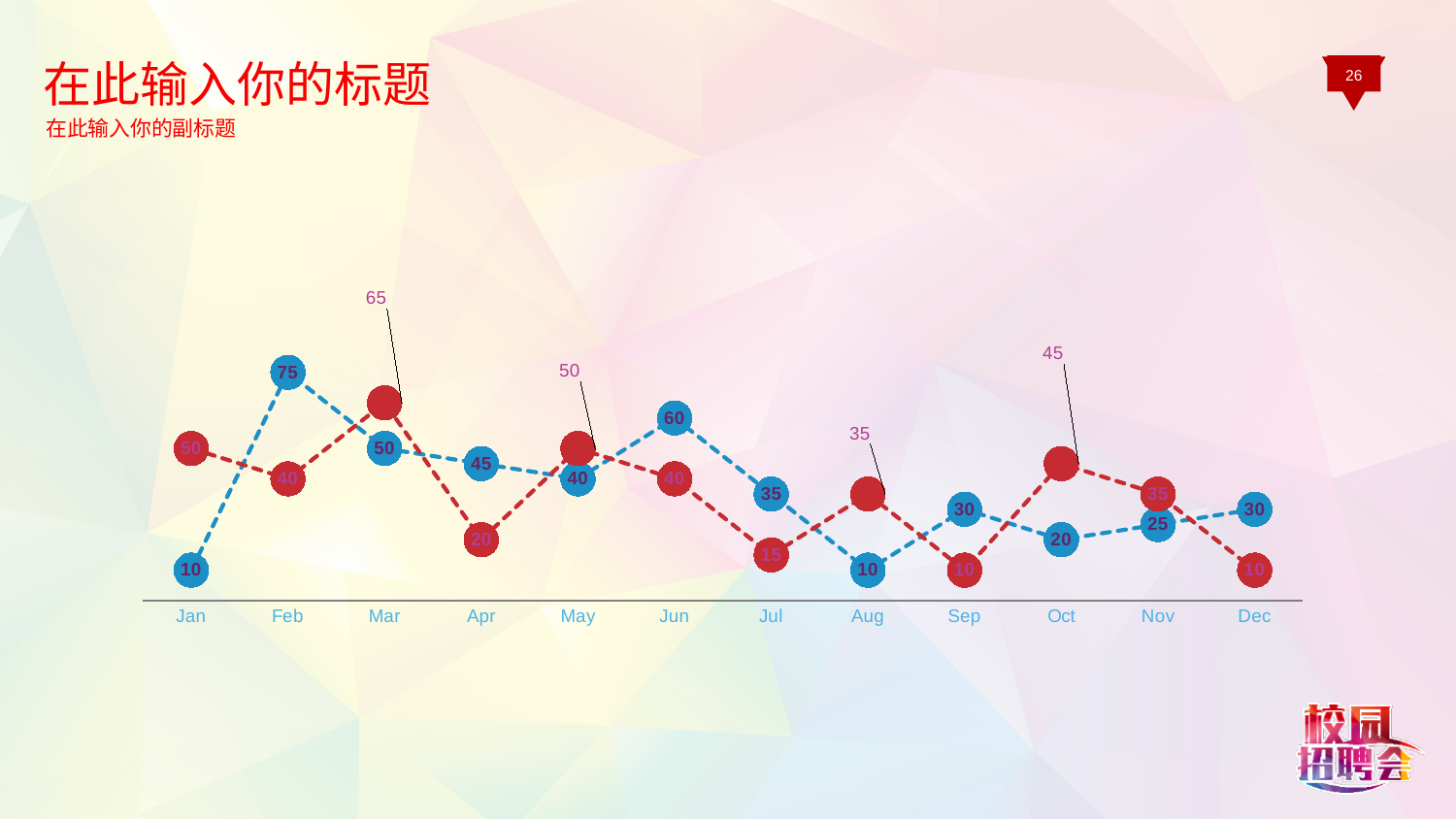

在此输入你的标题
在此输入你的副标题
26

### Chart

| Category | Series 1 | Series 2 | Column1 |
|---|---|---|---|
| Jan | 10.0 | 50.0 | None |
| Feb | 75.0 | 40.0 | None |
| Mar | 50.0 | 65.0 | None |
| Apr | 45.0 | 20.0 | None |
| May | 40.0 | 50.0 | None |
| Jun | 60.0 | 40.0 | None |
| Jul | 35.0 | 15.0 | None |
| Aug | 10.0 | 35.0 | None |
| Sep | 30.0 | 10.0 | None |
| Oct | 20.0 | 45.0 | None |
| Nov | 25.0 | 35.0 | None |
| Dec | 30.0 | 10.0 | None |